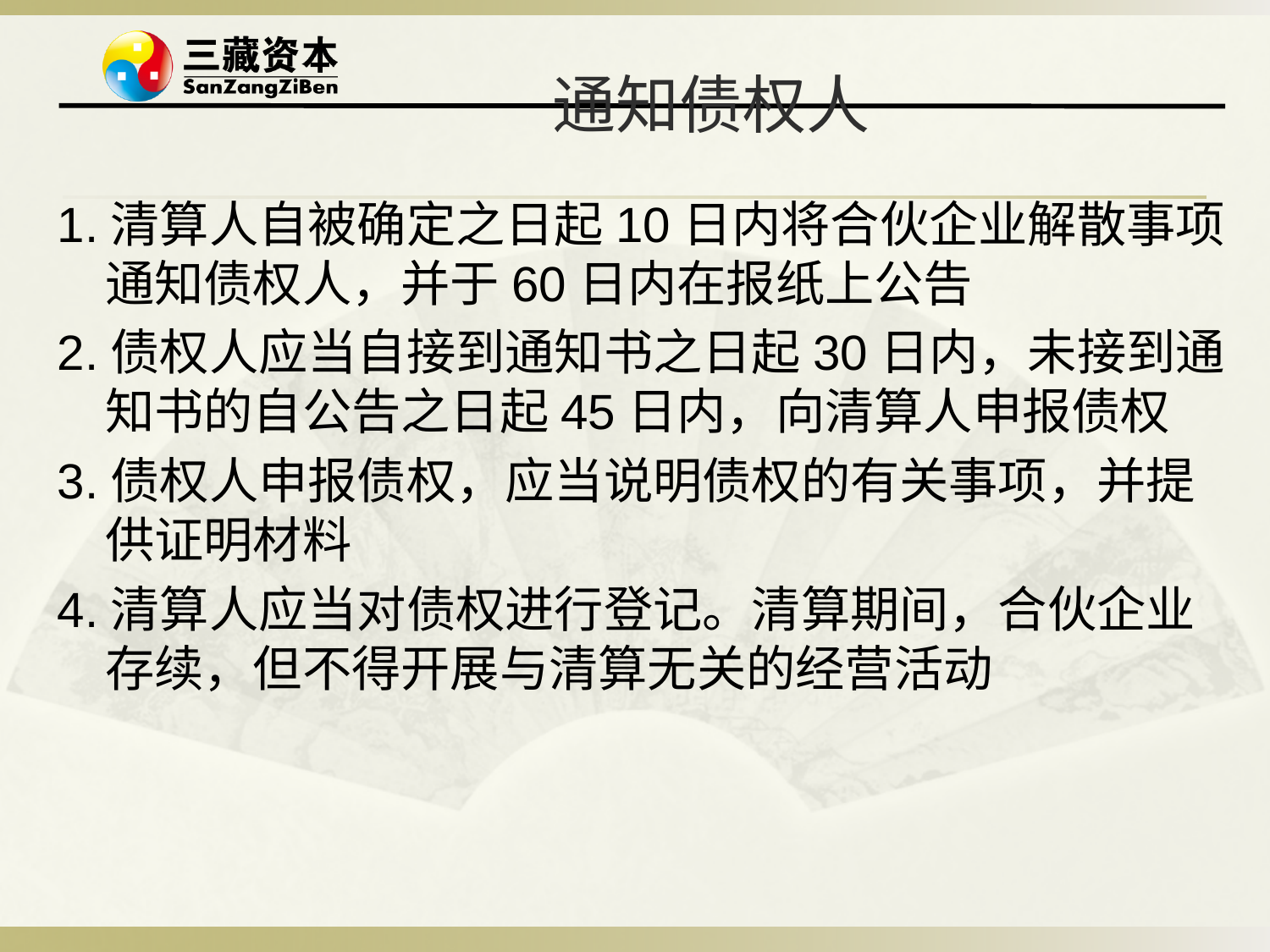

# 通知债权人
1.清算人自被确定之日起10日内将合伙企业解散事项通知债权人，并于60日内在报纸上公告
2.债权人应当自接到通知书之日起30日内，未接到通知书的自公告之日起45日内，向清算人申报债权
3.债权人申报债权，应当说明债权的有关事项，并提供证明材料
4.清算人应当对债权进行登记。清算期间，合伙企业存续，但不得开展与清算无关的经营活动